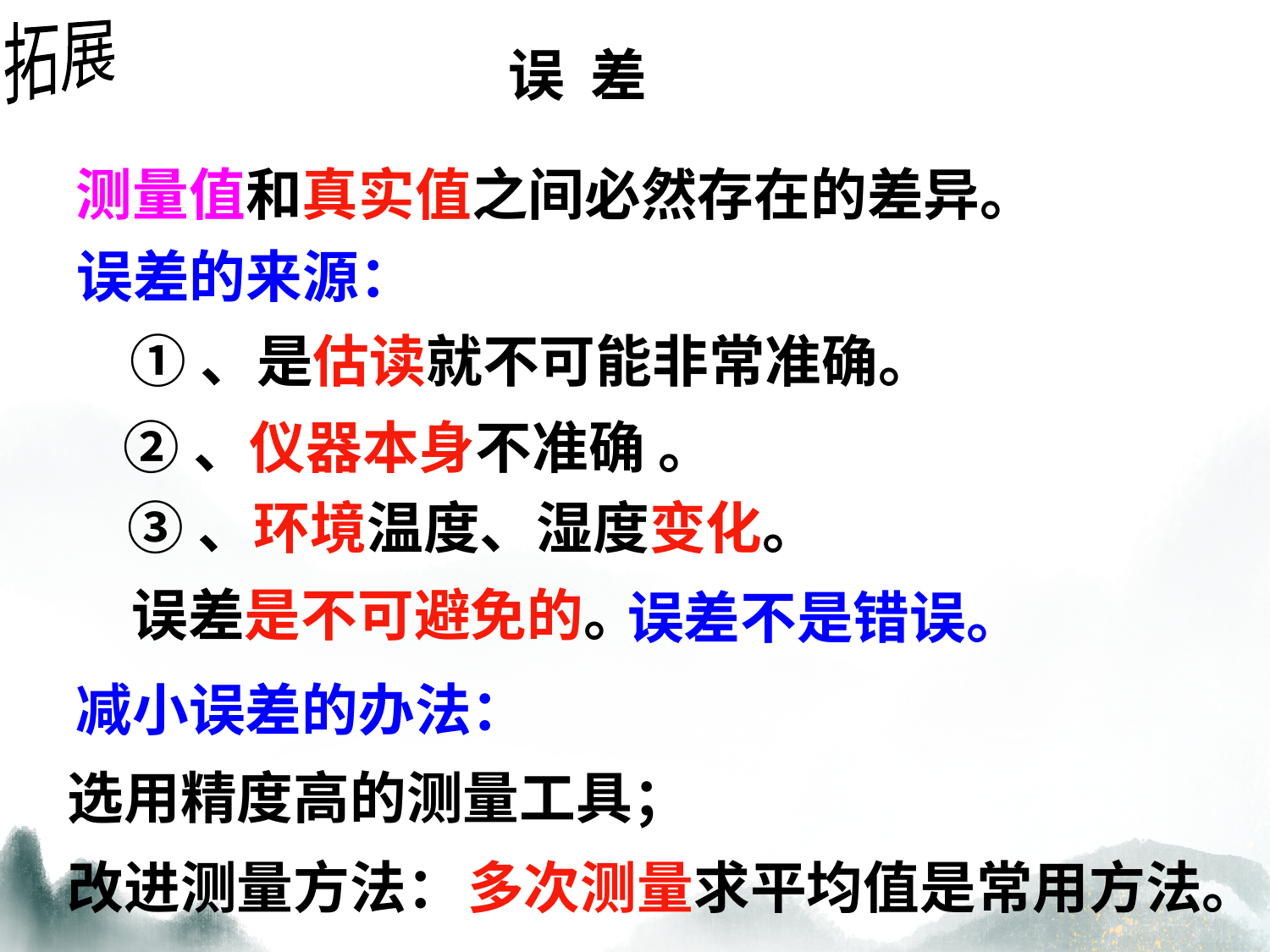

拓展
误  差
测量值和真实值之间必然存在的差异。
误差的来源：
①、是估读就不可能非常准确。
②、仪器本身不准确 。
③、环境温度、湿度变化。
误差是不可避免的。
误差不是错误。
减小误差的办法：
选用精度高的测量工具；
改进测量方法：
多次测量求平均值是常用方法。